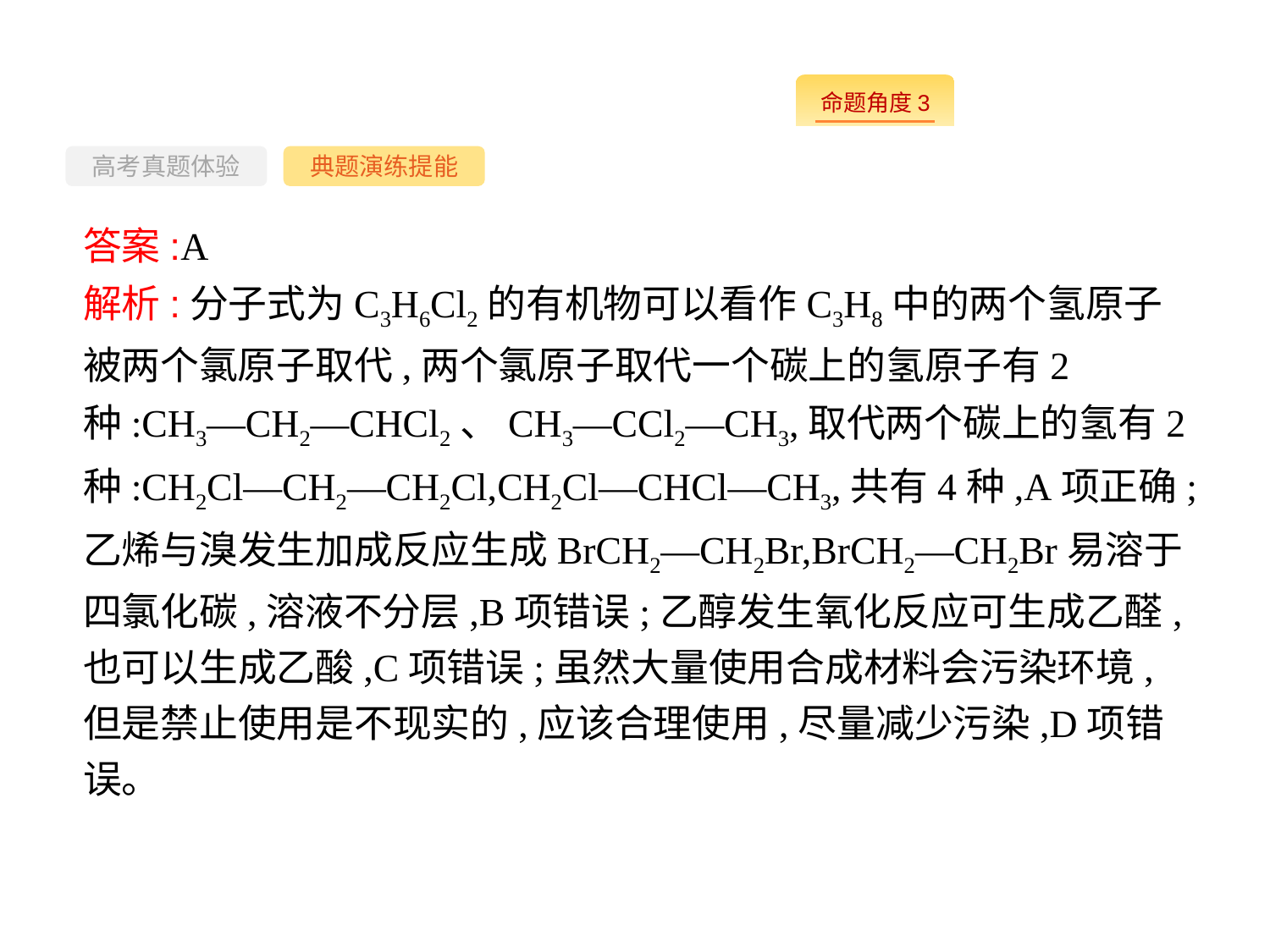

-56-
高考真题体验
典题演练提能
答案:A
解析:分子式为C3H6Cl2的有机物可以看作C3H8中的两个氢原子被两个氯原子取代,两个氯原子取代一个碳上的氢原子有2种:CH3—CH2—CHCl2、CH3—CCl2—CH3,取代两个碳上的氢有2种:CH2Cl—CH2—CH2Cl,CH2Cl—CHCl—CH3,共有4种,A项正确;乙烯与溴发生加成反应生成BrCH2—CH2Br,BrCH2—CH2Br易溶于四氯化碳,溶液不分层,B项错误;乙醇发生氧化反应可生成乙醛,也可以生成乙酸,C项错误;虽然大量使用合成材料会污染环境,但是禁止使用是不现实的,应该合理使用,尽量减少污染,D项错误。